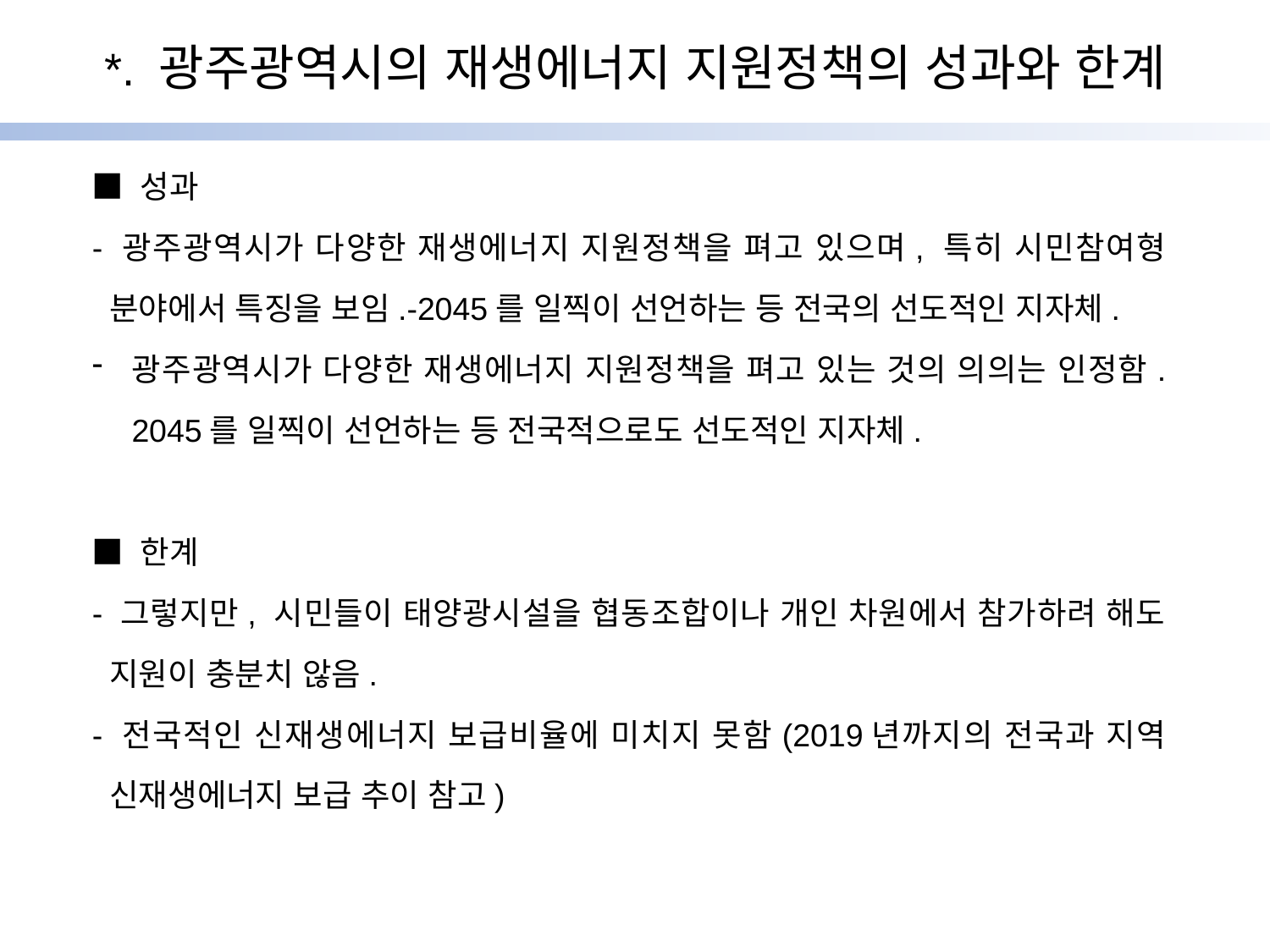

*. 광주광역시의 재생에너지 지원정책의 성과와 한계

■ 성과
- 광주광역시가 다양한 재생에너지 지원정책을 펴고 있으며, 특히 시민참여형 분야에서 특징을 보임.-2045를 일찍이 선언하는 등 전국의 선도적인 지자체.
광주광역시가 다양한 재생에너지 지원정책을 펴고 있는 것의 의의는 인정함. 2045를 일찍이 선언하는 등 전국적으로도 선도적인 지자체.

■ 한계
- 그렇지만, 시민들이 태양광시설을 협동조합이나 개인 차원에서 참가하려 해도 지원이 충분치 않음.
- 전국적인 신재생에너지 보급비율에 미치지 못함(2019년까지의 전국과 지역 신재생에너지 보급 추이 참고)